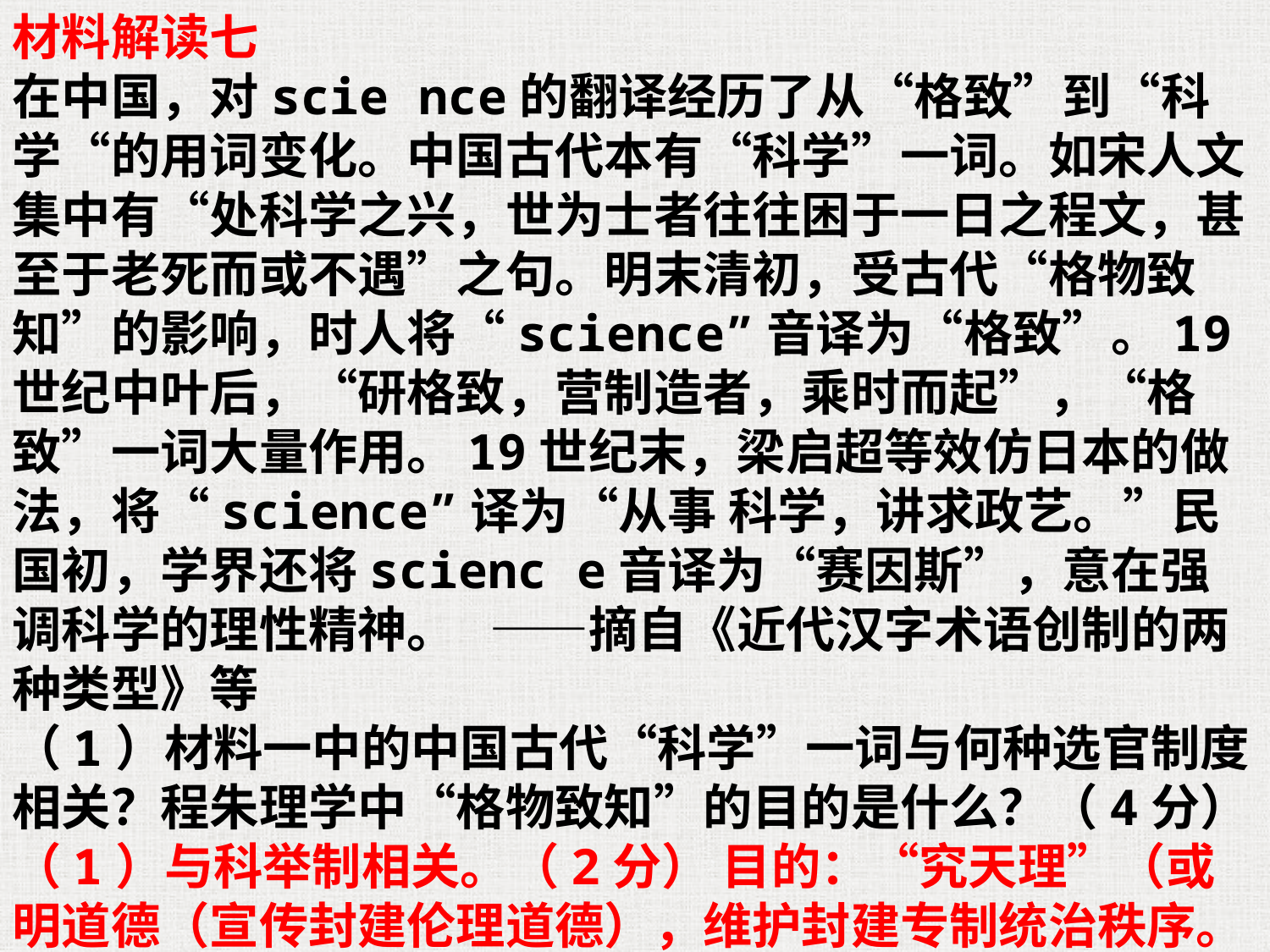

材料解读七
在中国，对scie nce的翻译经历了从“格致”到“科学“的用词变化。中国古代本有“科学”一词。如宋人文集中有“处科学之兴，世为士者往往困于一日之程文，甚至于老死而或不遇”之句。明末清初，受古代“格物致知”的影响，时人将“science”音译为“格致”。19世纪中叶后，“研格致，营制造者，乘时而起”，“格致”一词大量作用。19世纪末，梁启超等效仿日本的做法，将“science”译为“从事 科学，讲求政艺。”民国初，学界还将scienc e音译为“赛因斯”，意在强调科学的理性精神。   ——摘自《近代汉字术语创制的两种类型》等
（1）材料一中的中国古代“科学”一词与何种选官制度相关？程朱理学中“格物致知”的目的是什么？（4分）
（1）与科举制相关。（2分） 目的：“究天理”（或明道德（宣传封建伦理道德），维护封建专制统治秩序。（2分）